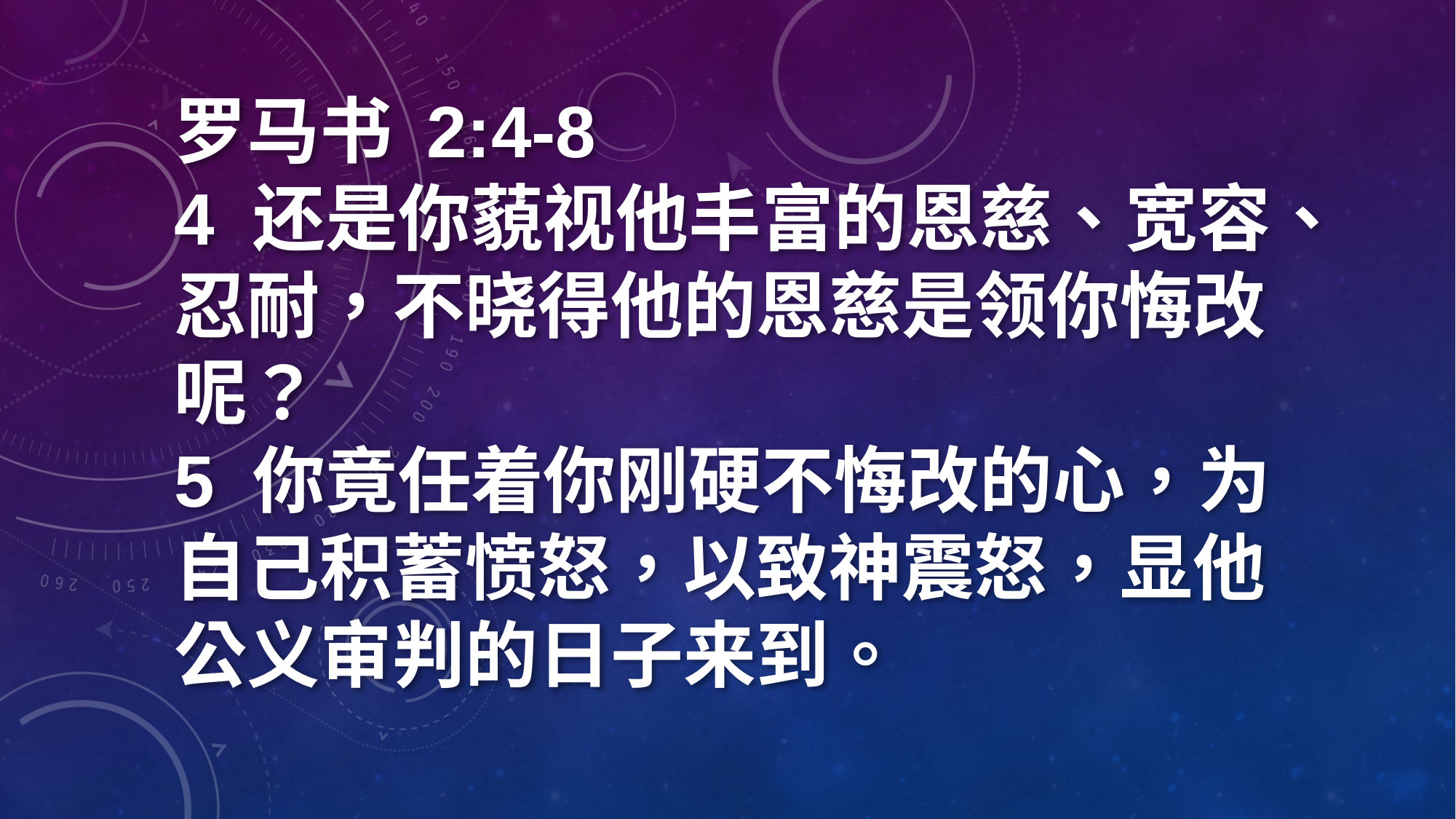

罗马书 2:4-8
4 还是你藐视他丰富的恩慈、宽容、忍耐，不晓得他的恩慈是领你悔改呢？
5 你竟任着你刚硬不悔改的心，为自己积蓄愤怒，以致神震怒，显他公义审判的日子来到。